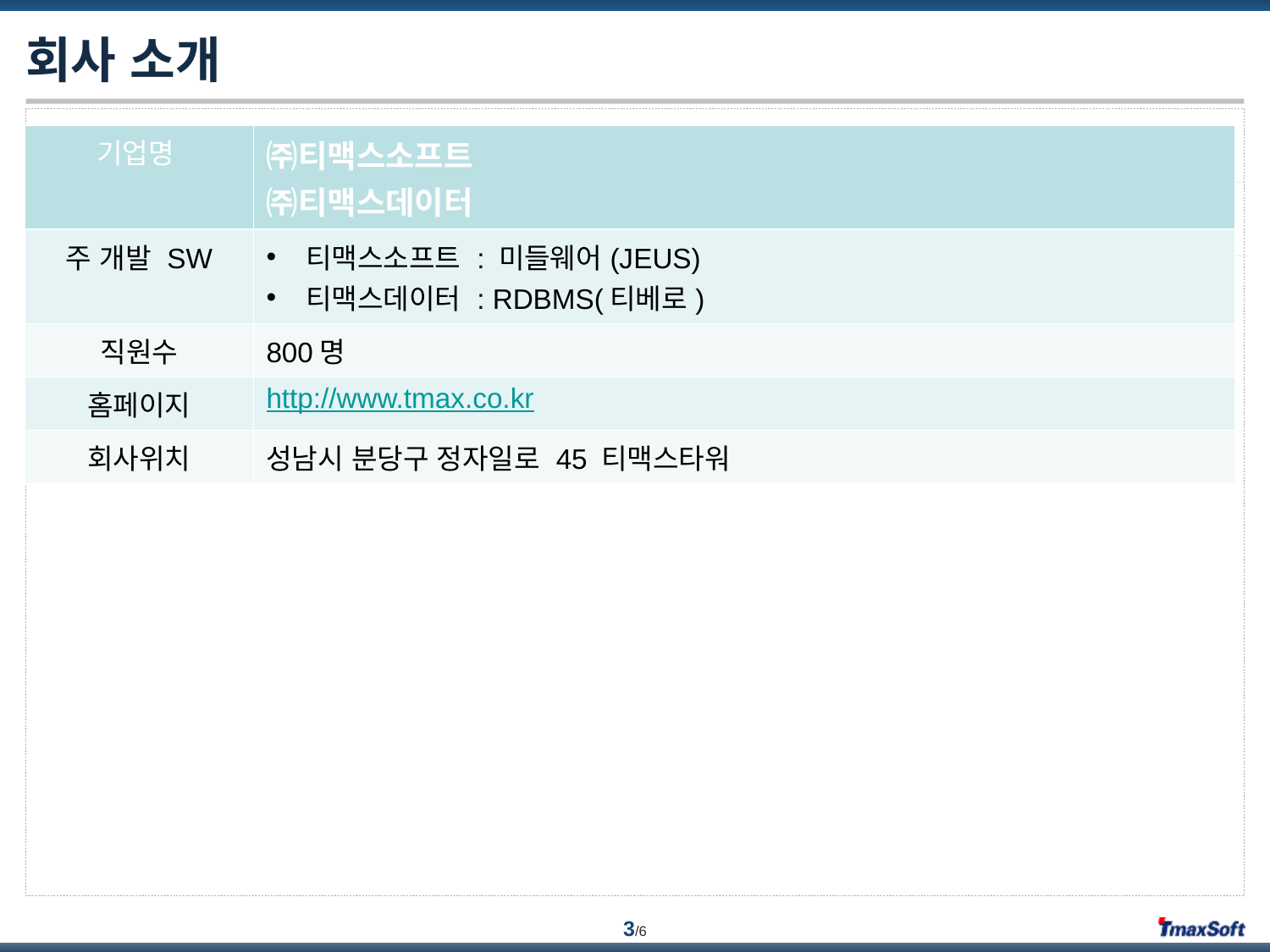

# 회사 소개
| 기업명 | ㈜티맥스소프트 ㈜티맥스데이터 |
| --- | --- |
| 주 개발 SW | 티맥스소프트 : 미들웨어(JEUS) 티맥스데이터 : RDBMS(티베로) |
| 직원수 | 800명 |
| 홈페이지 | http://www.tmax.co.kr |
| 회사위치 | 성남시 분당구 정자일로 45 티맥스타워 |